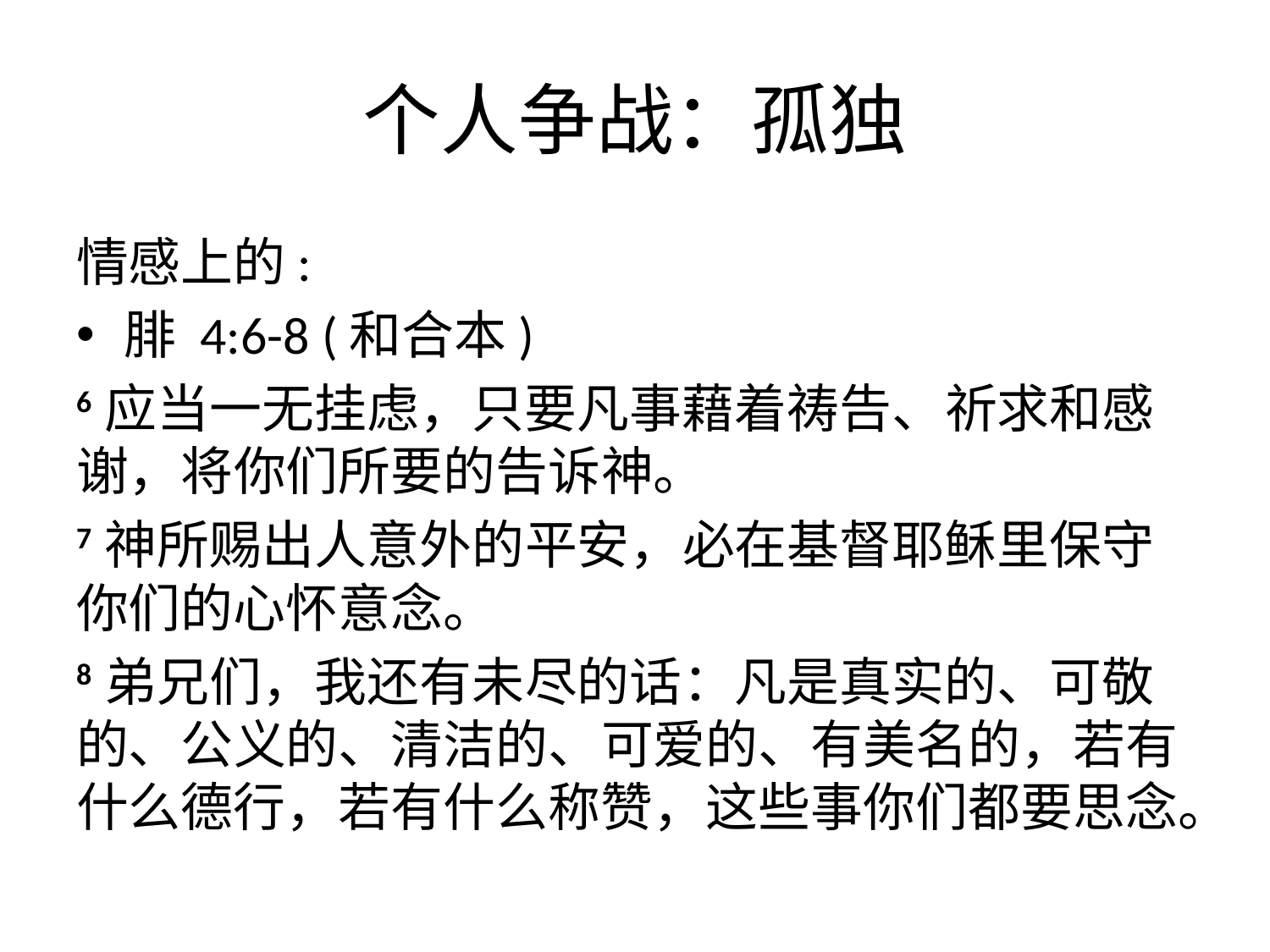

# 个人争战：孤独
情感上的:
腓 4:6-8 (和合本)
6 应当一无挂虑，只要凡事藉着祷告、祈求和感谢，将你们所要的告诉神。
7 神所赐出人意外的平安，必在基督耶稣里保守你们的心怀意念。
8 弟兄们，我还有未尽的话：凡是真实的、可敬的、公义的、清洁的、可爱的、有美名的，若有什么德行，若有什么称赞，这些事你们都要思念。